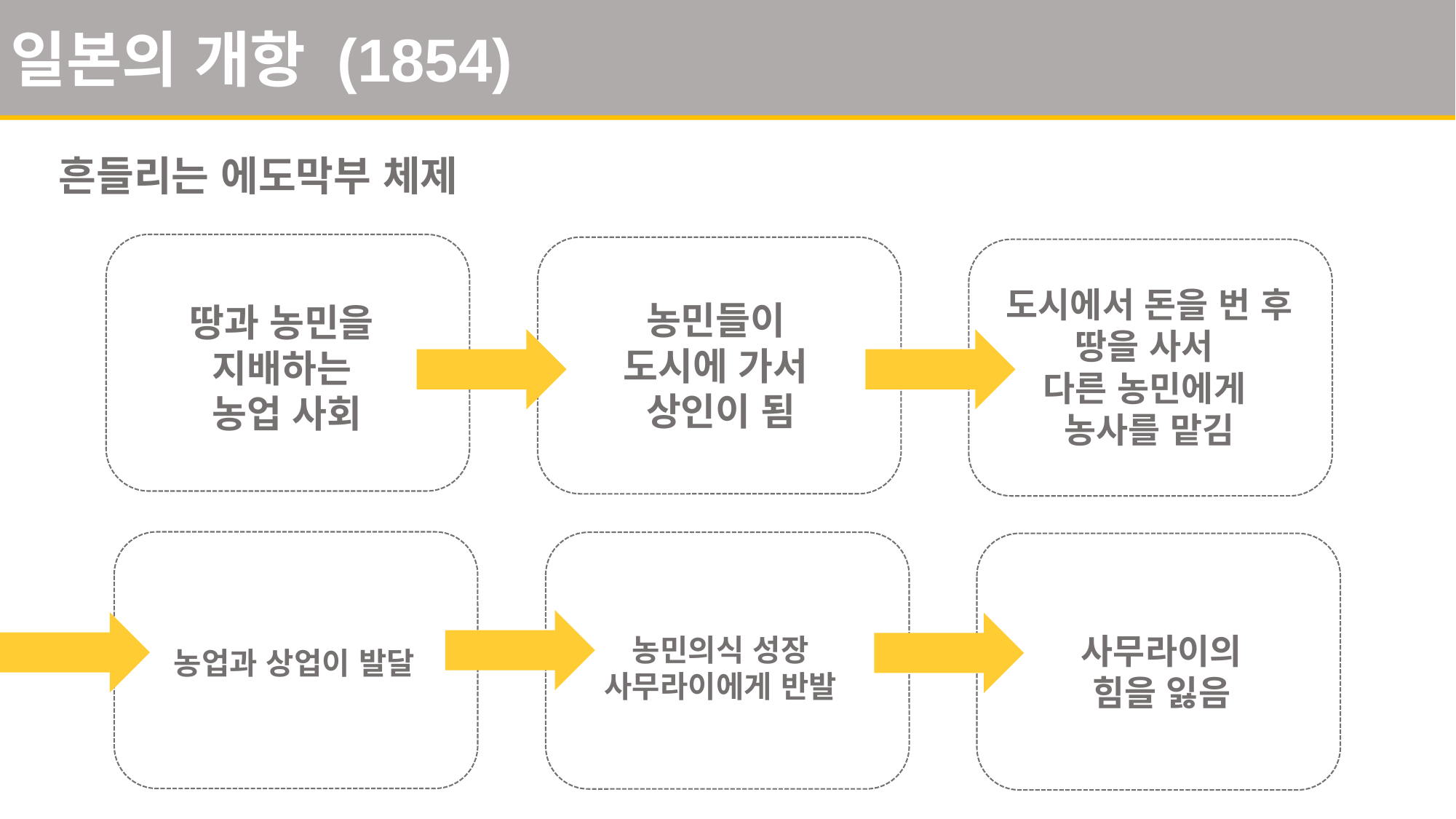

일본의 개항 (1854)
흔들리는 에도막부 체제

농민들이 도시에 가서 상인이 된농민들이 도시에 가서 상인이 된
농민들이 도시에 가서 상인이 된농민들이 도시에 가서 상인이 된

땅과 농민을
지배하는
농업 사회
도시에서 돈을 번 후
땅을 사서
다른 농민에게
농사를 맡김
농민들이
도시에 가서
상인이 됨

농민들이 도시에 가서 상인이 된농민들이 도시에 가서 상인이 된
농민들이 도시에 가서 상인이 된농민들이 도시에 가서 상인이 된

농민의식 성장
사무라이에게 반발

사무라이의
힘을 잃음
농민의식 성장
사무라이에게 반발
농업과 상업이 발달